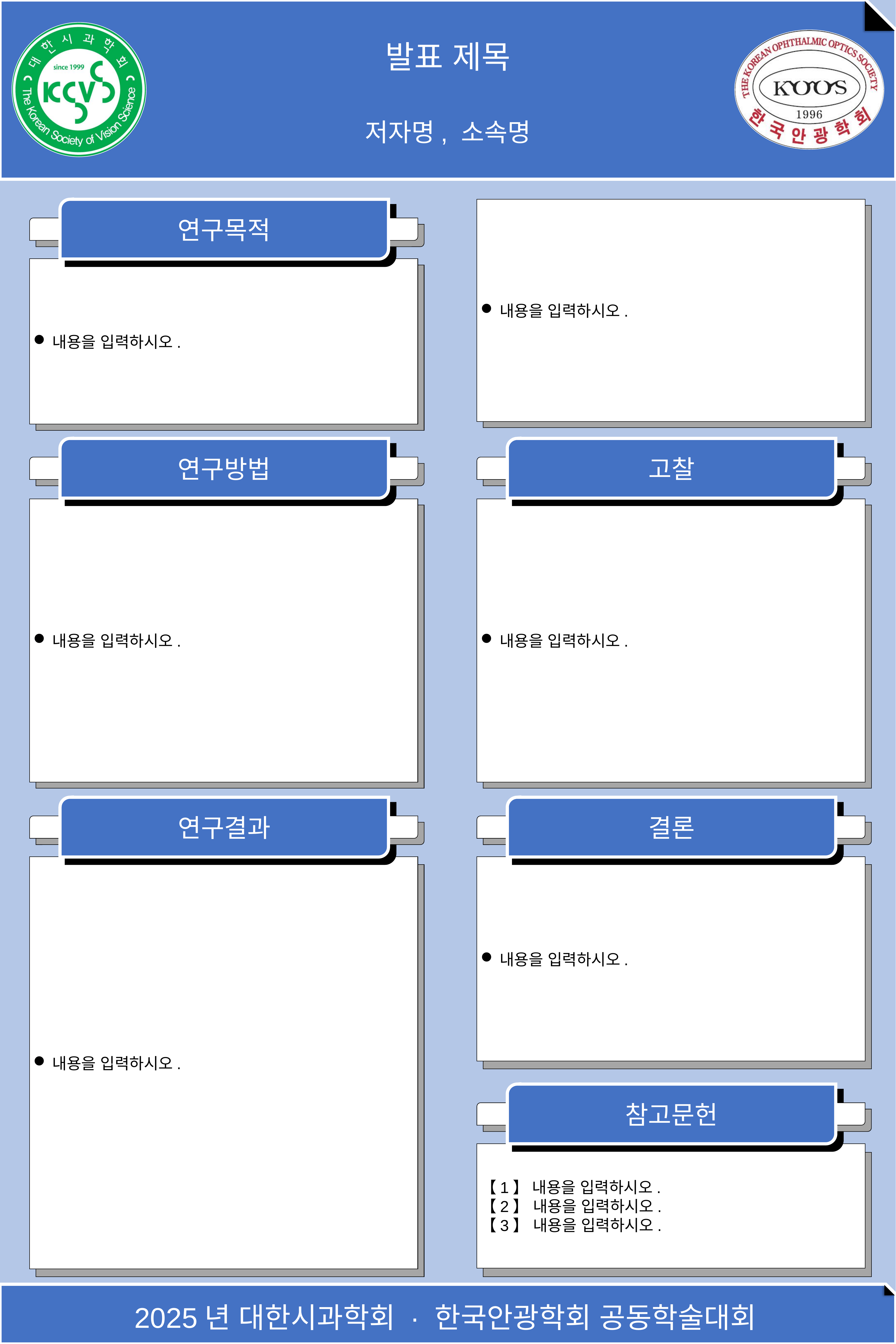

발표 제목
저자명, 소속명

내용을 입력하시오.

연구목적

내용을 입력하시오.

연구방법

고찰

내용을 입력하시오.

내용을 입력하시오.

연구결과

결론

내용을 입력하시오.

내용을 입력하시오.

참고문헌

【1】 내용을 입력하시오.
【2】 내용을 입력하시오.
【3】 내용을 입력하시오.

2025년 대한시과학회 · 한국안광학회 공동학술대회